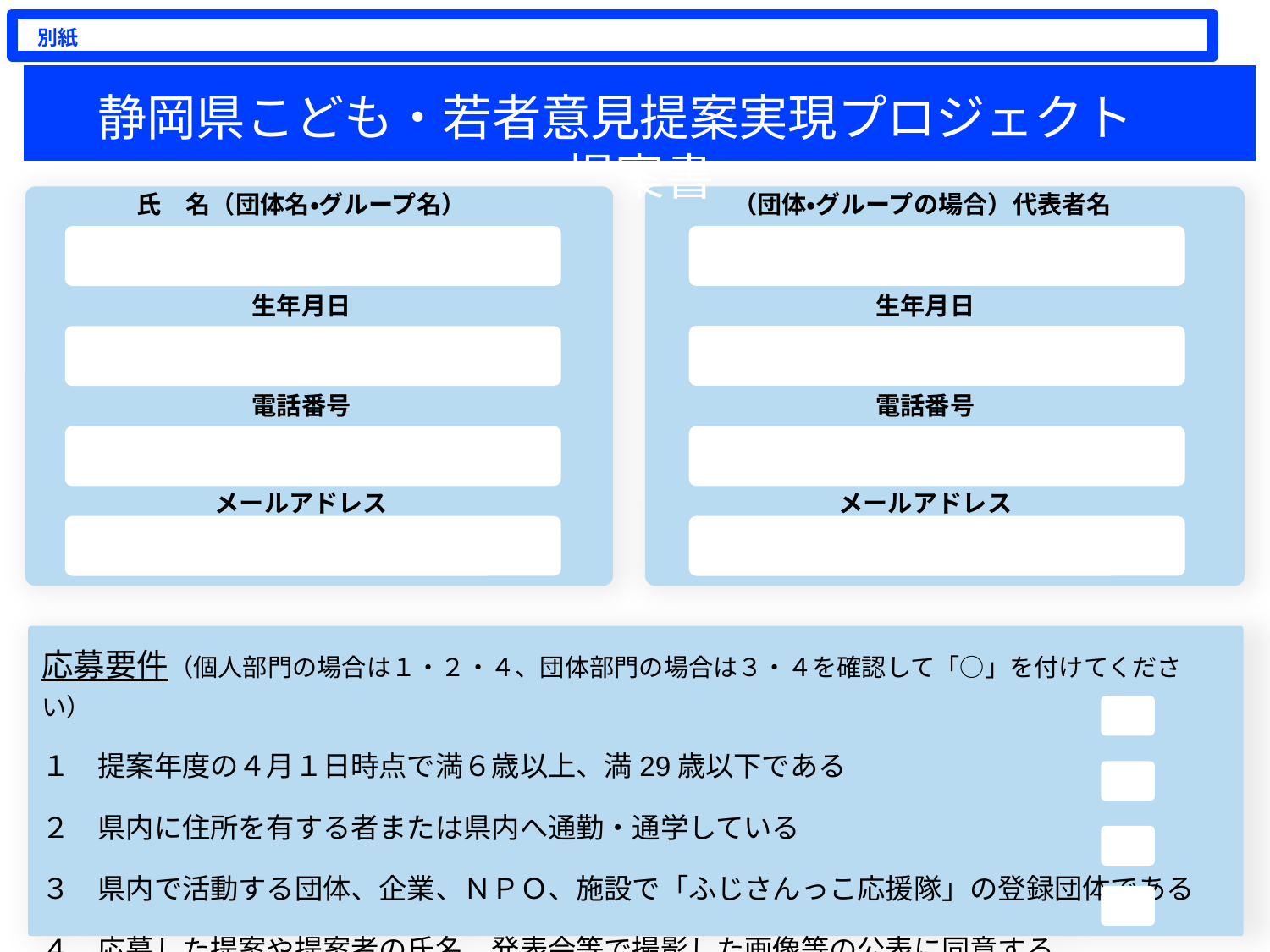

# 別紙
静岡県こども・若者意見提案実現プロジェクト　提案書

（団体・グループの場合）代表者名
氏　名（団体名・グループ名）

生年月日
生年月日

電話番号
電話番号

メールアドレス
メールアドレス

応募要件（個人部門の場合は１・２・４、団体部門の場合は３・４を確認して「○」を付けてください）
１　提案年度の４月１日時点で満６歳以上、満29歳以下である
２　県内に住所を有する者または県内へ通勤・通学している
３　県内で活動する団体、企業、ＮＰＯ、施設で「ふじさんっこ応援隊」の登録団体である
４　応募した提案や提案者の氏名、発表会等で撮影した画像等の公表に同意する